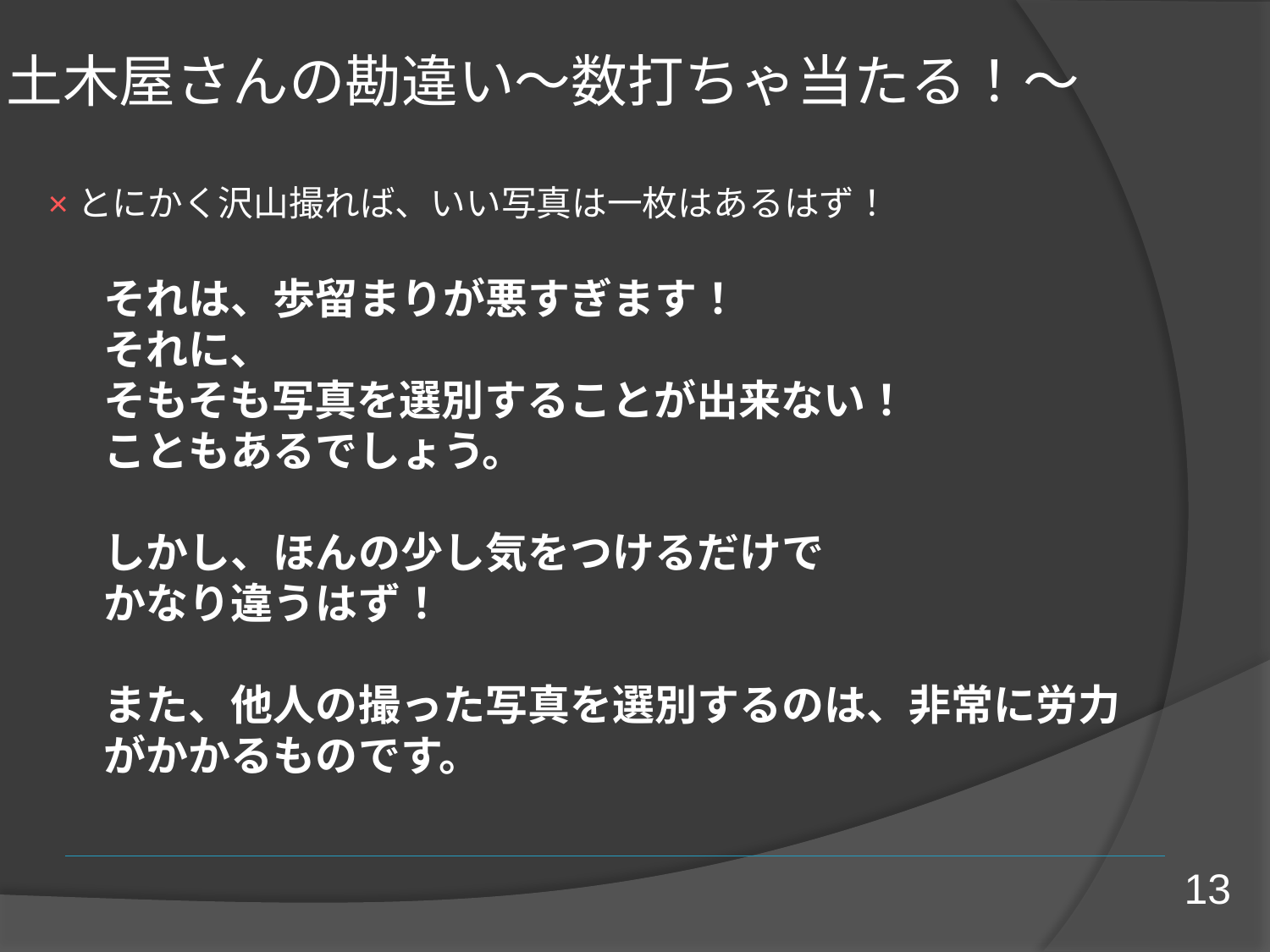

# 土木屋さんの勘違い～数打ちゃ当たる！～

×とにかく沢山撮れば、いい写真は一枚はあるはず！
それは、歩留まりが悪すぎます！
それに、
そもそも写真を選別することが出来ない！
こともあるでしょう。

しかし、ほんの少し気をつけるだけで
かなり違うはず！

また、他人の撮った写真を選別するのは、非常に労力がかかるものです。
13